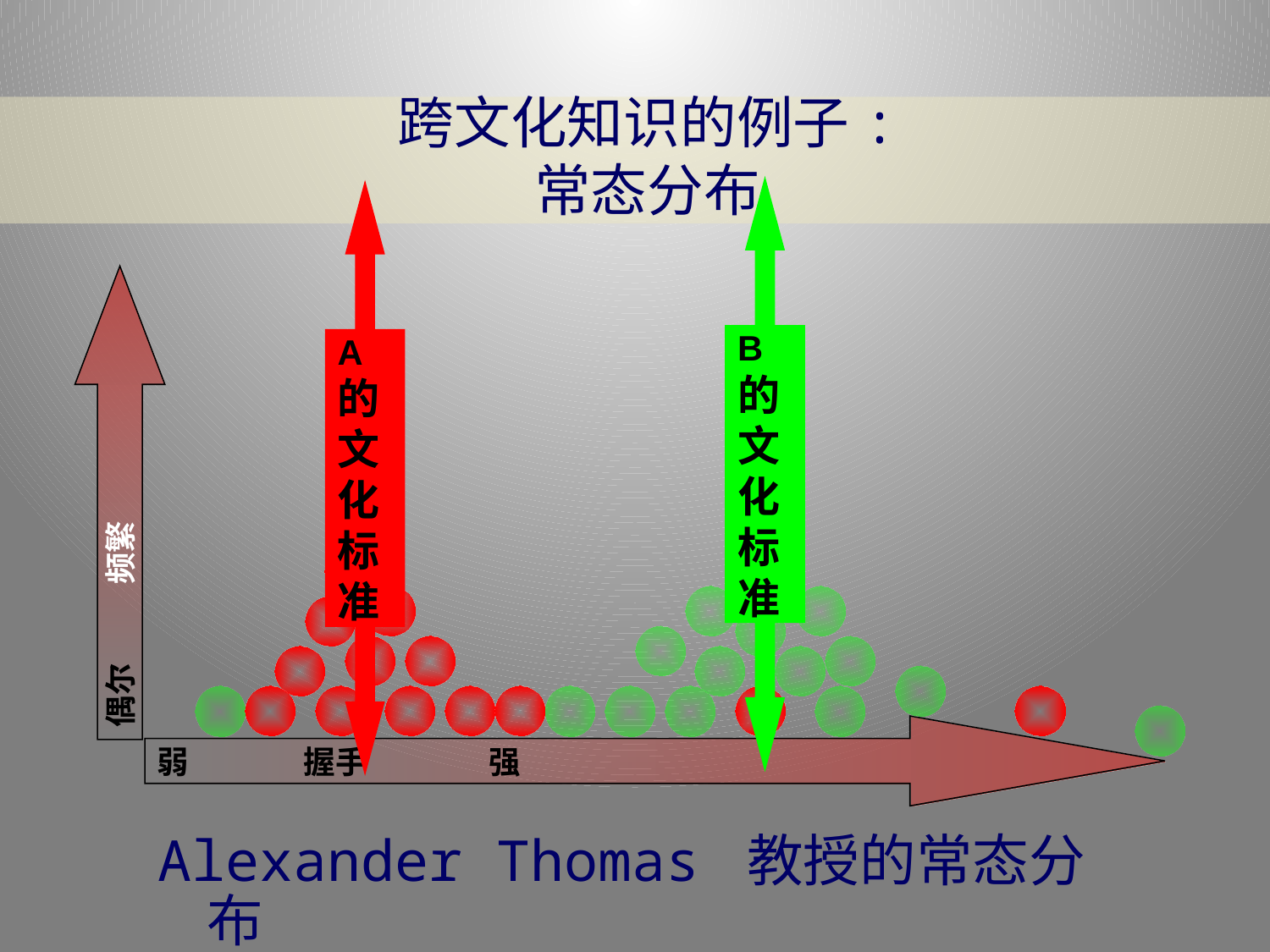

# 跨文化知识的例子: 常态分布

B
的
文
化
标
准
A
的
文
化
标
准

偶尔           频繁

弱                握手                 强
Alexander Thomas 教授的常态分布